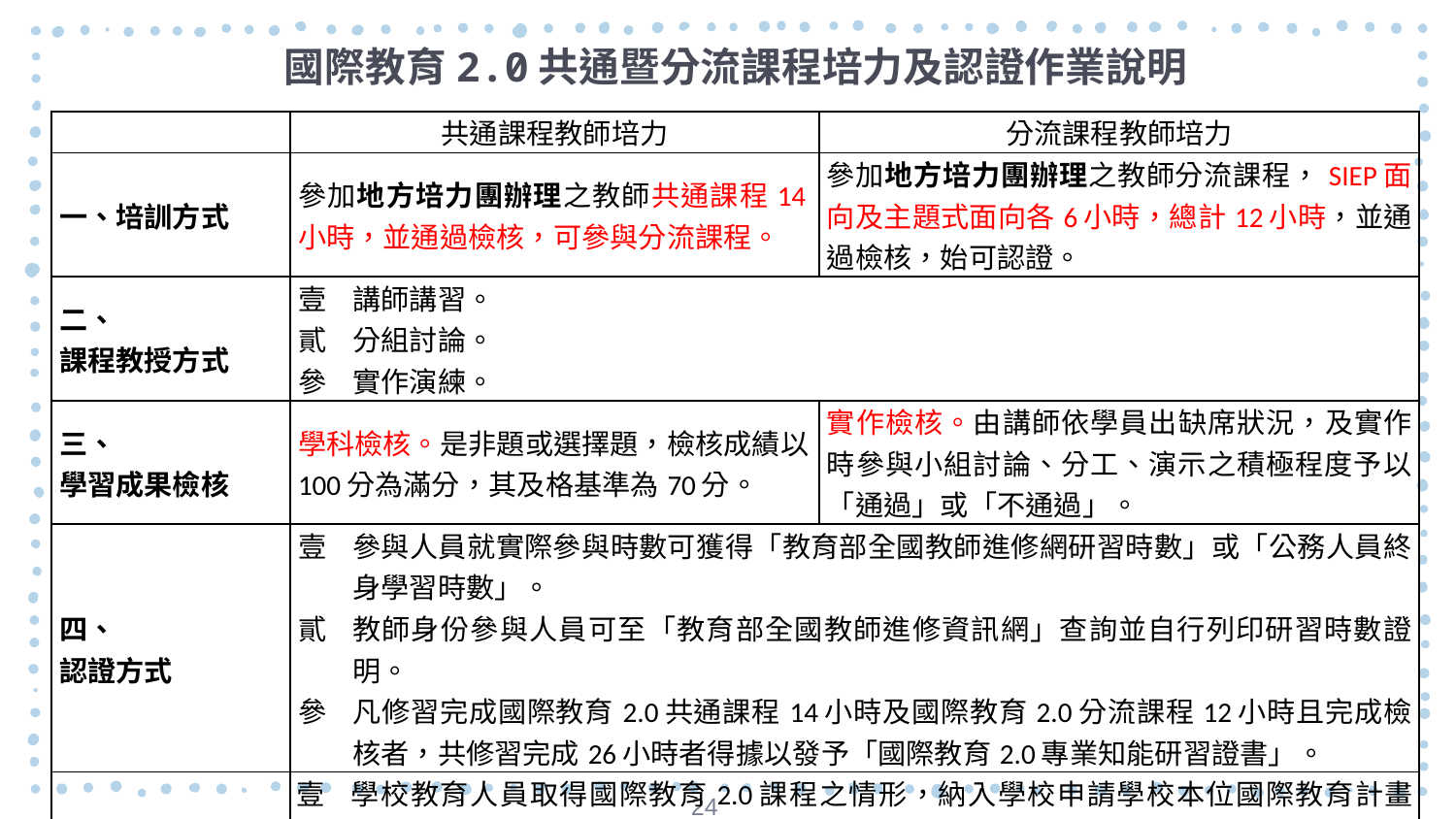

國際教育2.0共通暨分流課程培力及認證作業說明
|  | 共通課程教師培力 | 分流課程教師培力 |
| --- | --- | --- |
| 一、培訓方式 | 參加地方培力團辦理之教師共通課程14小時，並通過檢核，可參與分流課程。 | 參加地方培力團辦理之教師分流課程，SIEP面向及主題式面向各6小時，總計12小時，並通過檢核，始可認證。 |
| 二、  課程教授方式 | 講師講習。 分組討論。 實作演練。 |  |
| 三、 學習成果檢核 | 學科檢核。是非題或選擇題，檢核成績以100分為滿分，其及格基準為70分。 | 實作檢核。由講師依學員出缺席狀況，及實作時參與小組討論、分工、演示之積極程度予以「通過」或「不通過」。 |
| 四、 認證方式 | 參與人員就實際參與時數可獲得「教育部全國教師進修網研習時數」或「公務人員終身學習時數」。 教師身份參與人員可至「教育部全國教師進修資訊網」查詢並自行列印研習時數證明。 凡修習完成國際教育2.0共通課程14小時及國際教育2.0分流課程12小時且完成檢核者，共修習完成26小時者得據以發予「國際教育2.0專業知能研習證書」。 |  |
| 五、 獎勵 | 學校教育人員取得國際教育2.0課程之情形，納入學校申請學校本位國際教育計畫（SIEP）等相關國際教育補助之參考。 可受邀擔任國際教育地方培力團委員。 參加培力課程績優之地方政府及學校，將建請國教署依相關規定辦理敘獎或表揚。 |  |

24